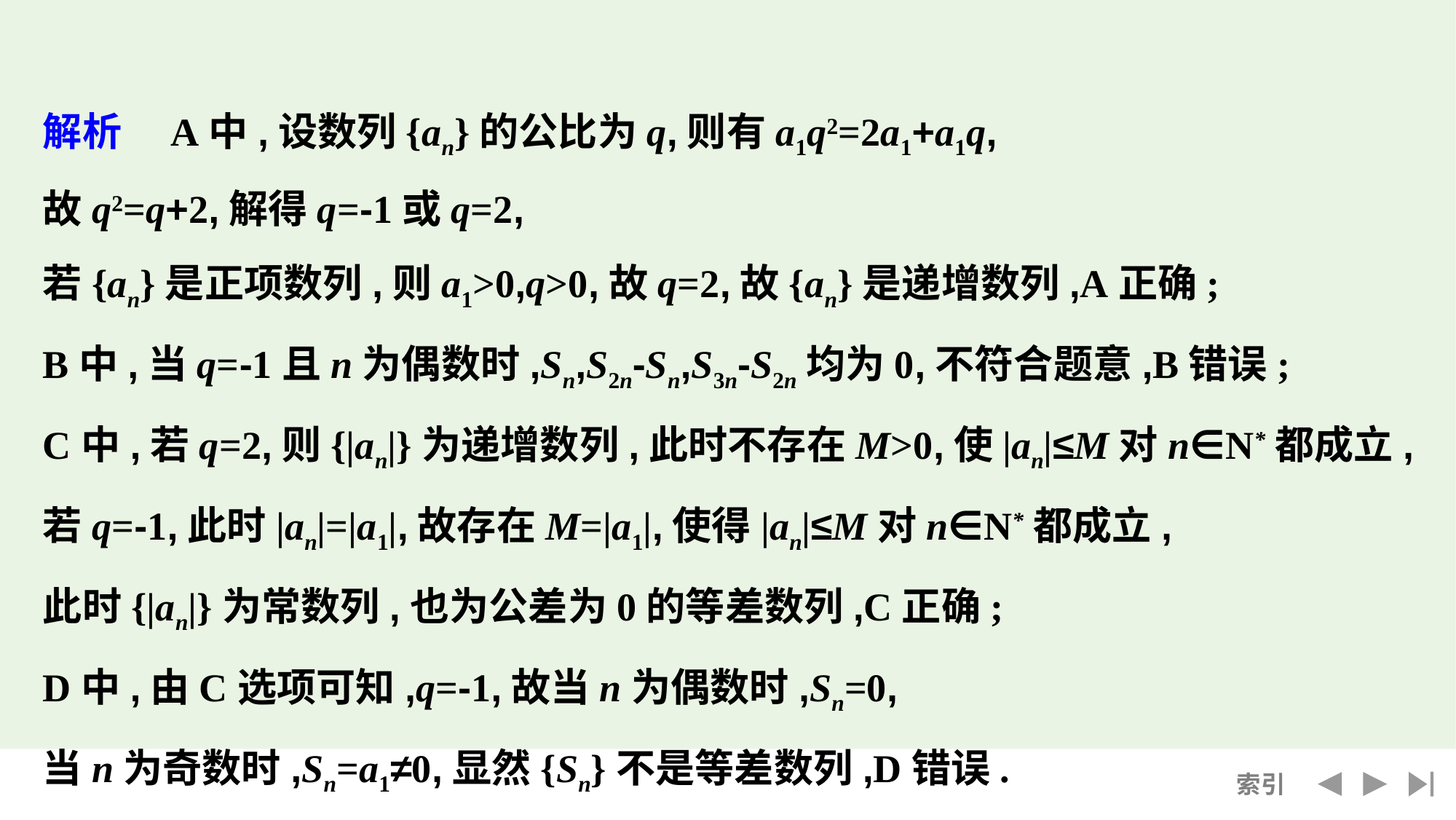

解析　A中,设数列{an}的公比为q,则有a1q2=2a1+a1q,
故q2=q+2,解得q=-1或q=2,
若{an}是正项数列,则a1>0,q>0,故q=2,故{an}是递增数列,A正确;
B中,当q=-1且n为偶数时,Sn,S2n-Sn,S3n-S2n均为0,不符合题意,B错误;
C中,若q=2,则{|an|}为递增数列,此时不存在M>0,使|an|≤M对n∈N*都成立,
若q=-1,此时|an|=|a1|,故存在M=|a1|,使得|an|≤M对n∈N*都成立,
此时{|an|}为常数列,也为公差为0的等差数列,C正确;
D中,由C选项可知,q=-1,故当n为偶数时,Sn=0,
当n为奇数时,Sn=a1≠0,显然{Sn}不是等差数列,D错误.